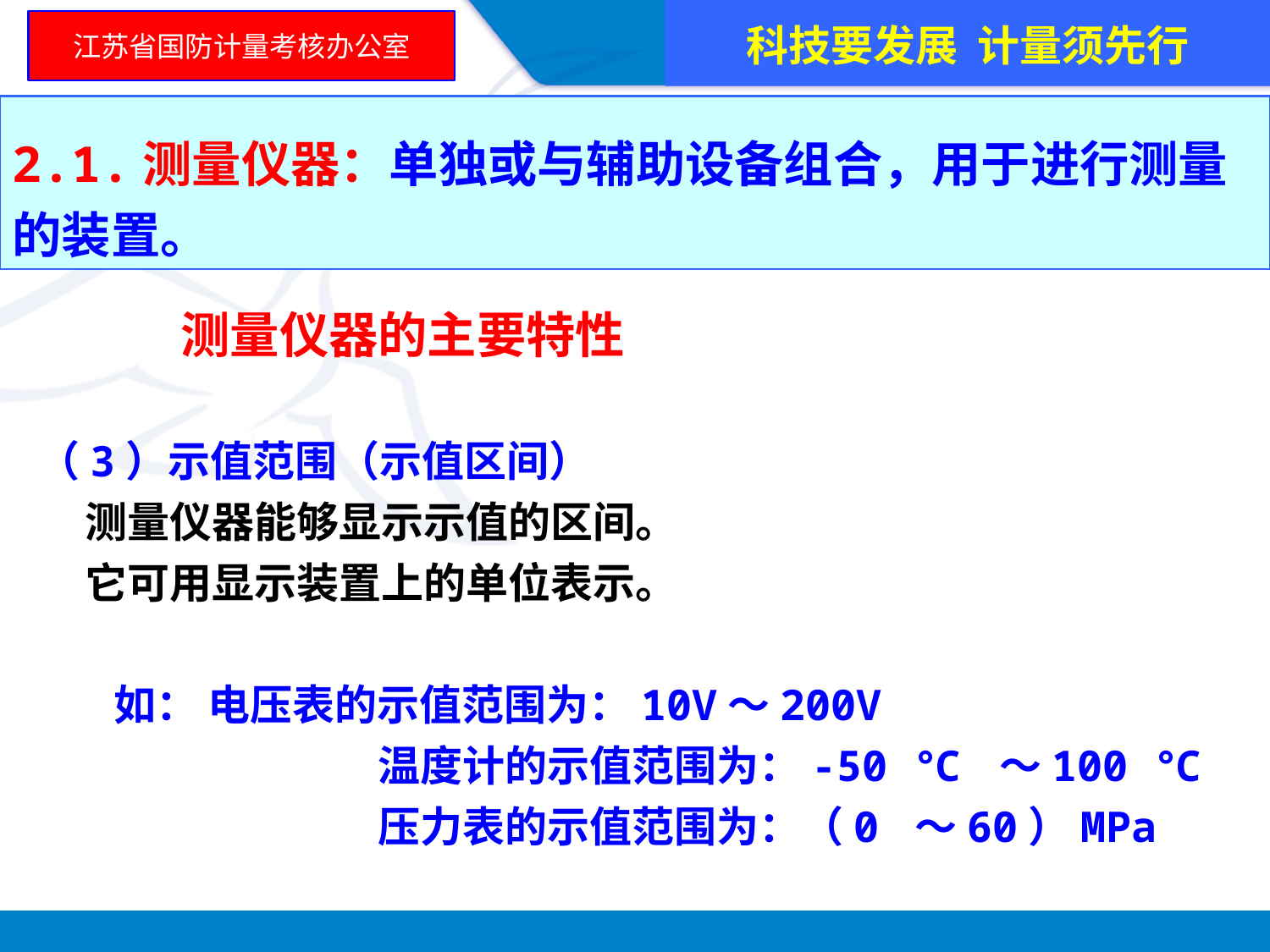

科技要发展  计量须先行
江苏省国防计量考核办公室
2.1.测量仪器：单独或与辅助设备组合，用于进行测量的装置。

              测量仪器的主要特性
（3）示值范围（示值区间）
     测量仪器能够显示示值的区间。
     它可用显示装置上的单位表示。
        如： 电压表的示值范围为：10V～200V
             温度计的示值范围为：-50 ℃ ～100 ℃
             压力表的示值范围为：（0 ～60）MPa